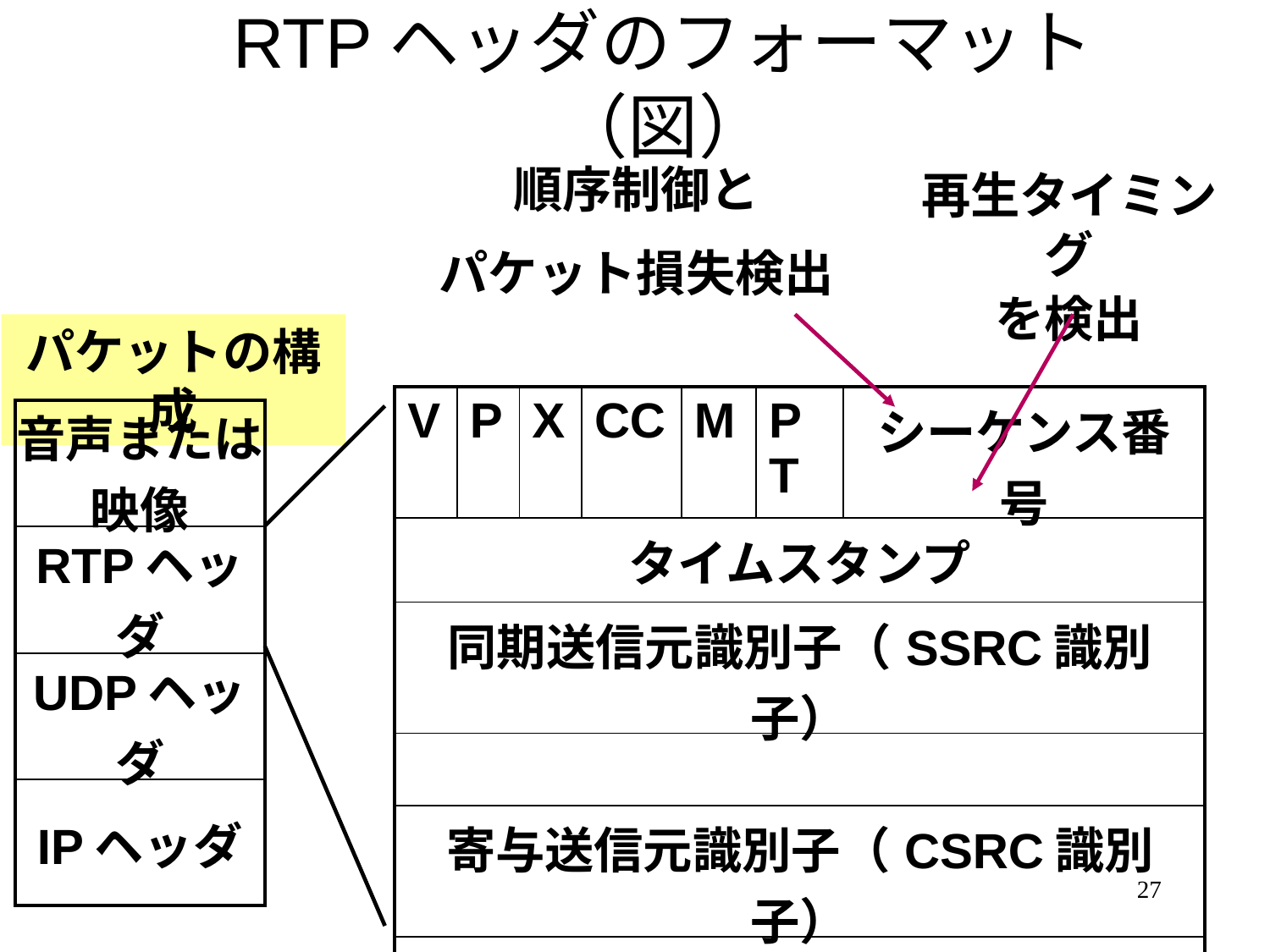

# RTPヘッダのフォーマット（図）
順序制御と
パケット損失検出
再生タイミング
を検出
パケットの構成

| V | P | X | CC | M | PT | シーケンス番号 |
| --- | --- | --- | --- | --- | --- | --- |
| タイムスタンプ |  |  |  |  |  |  |
| 同期送信元識別子（SSRC識別子） |  |  |  |  |  |  |
|  |  |  |  |  |  |  |
| 寄与送信元識別子（CSRC識別子） |  |  |  |  |  |  |
|  |  |  |  |  |  |  |
| 拡張ヘッダ |  |  |  |  |  |  |
| 音声または映像 |
| --- |
| RTPヘッダ |
| UDPヘッダ |
| IPヘッダ |

27